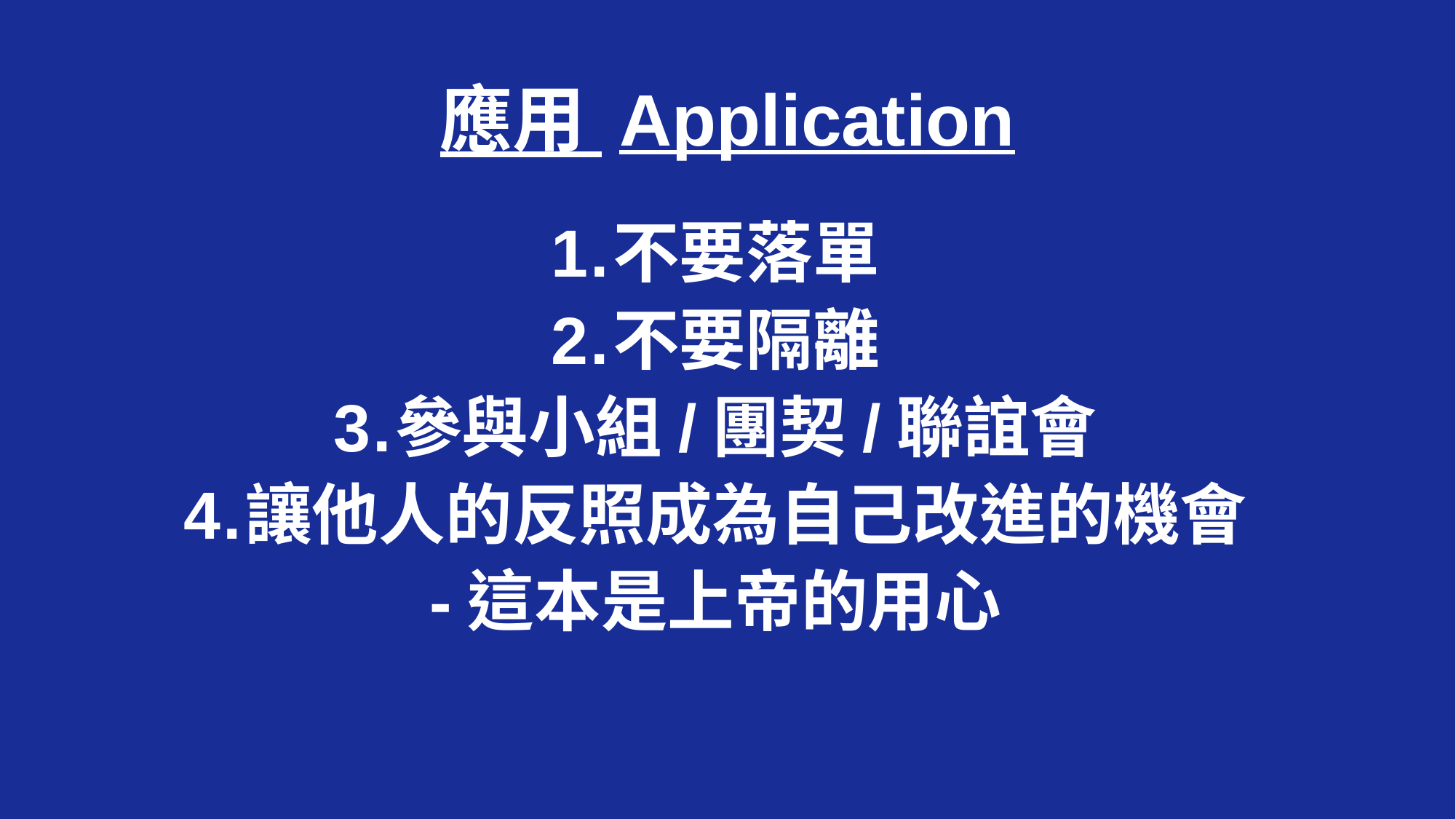

# 應用 Application
不要落單
不要隔離
參與小組/團契/聯誼會
讓他人的反照成為自己改進的機會
-這本是上帝的用心